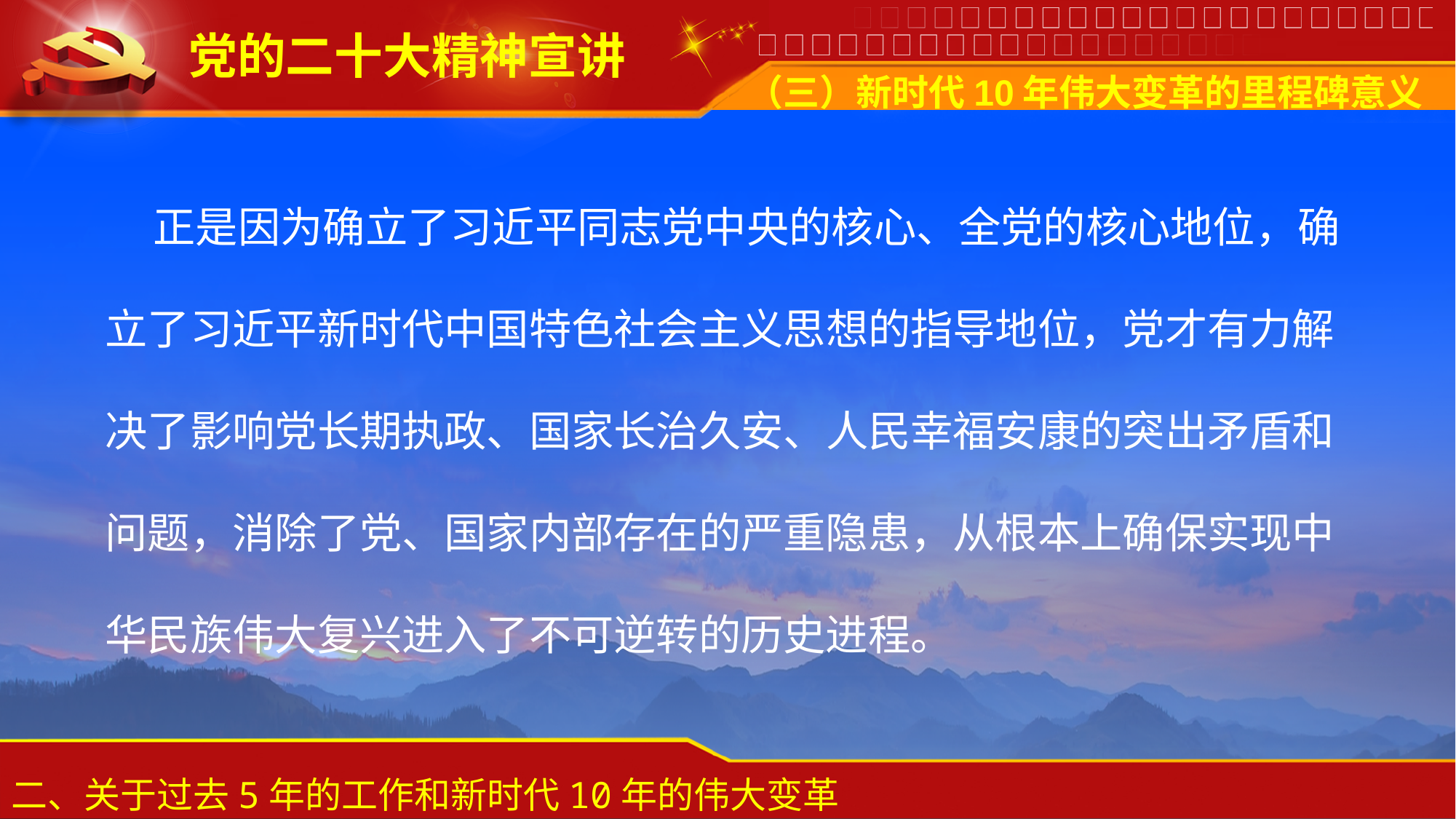

党的二十大精神宣讲
（三）新时代10年伟大变革的里程碑意义
    正是因为确立了习近平同志党中央的核心、全党的核心地位，确立了习近平新时代中国特色社会主义思想的指导地位，党才有力解决了影响党长期执政、国家长治久安、人民幸福安康的突出矛盾和问题，消除了党、国家内部存在的严重隐患，从根本上确保实现中华民族伟大复兴进入了不可逆转的历史进程。
二、关于过去5年的工作和新时代10年的伟大变革